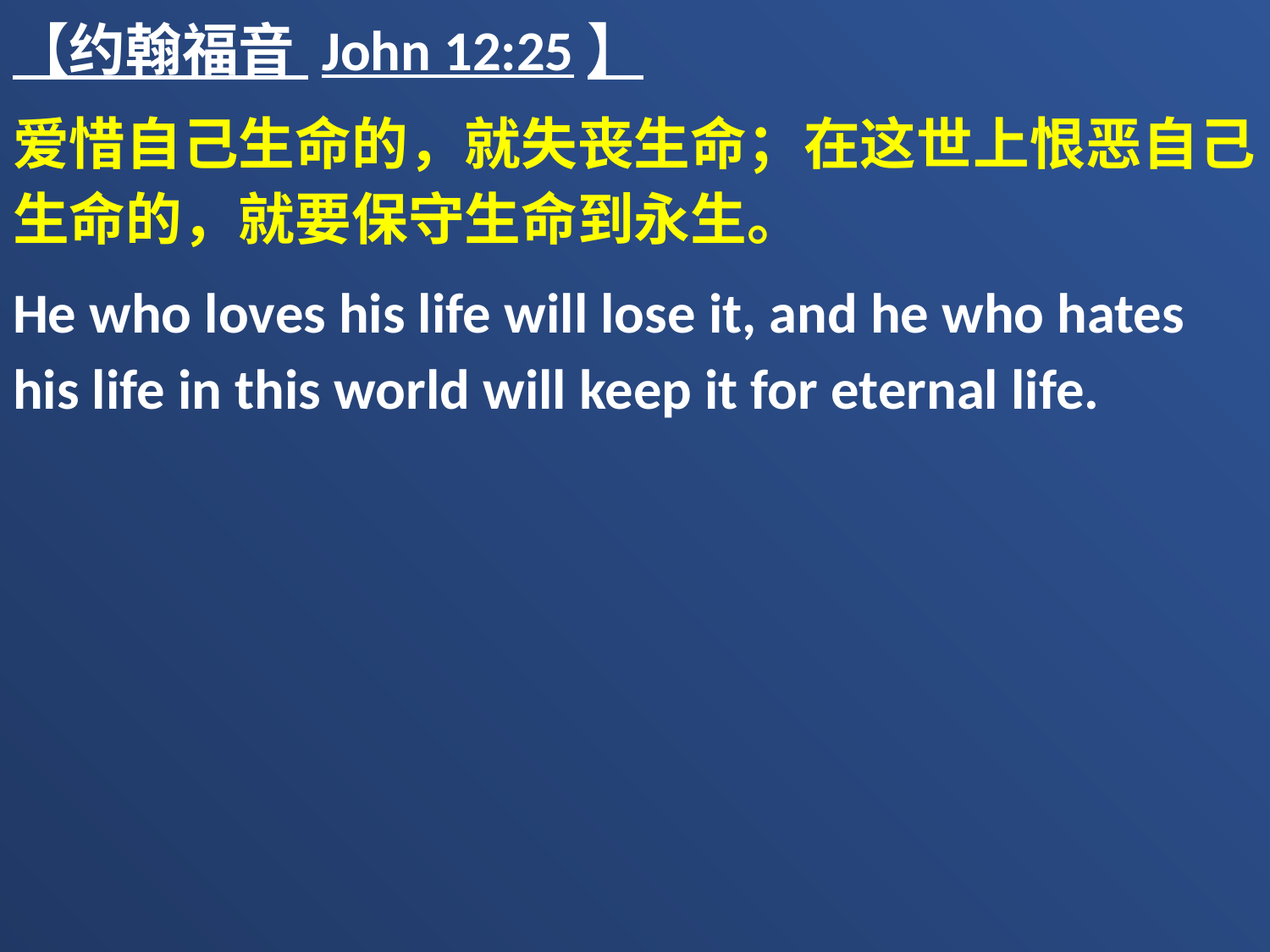

【约翰福音 John 12:25】
爱惜自己生命的，就失丧生命；在这世上恨恶自己生命的，就要保守生命到永生。
He who loves his life will lose it, and he who hates his life in this world will keep it for eternal life.